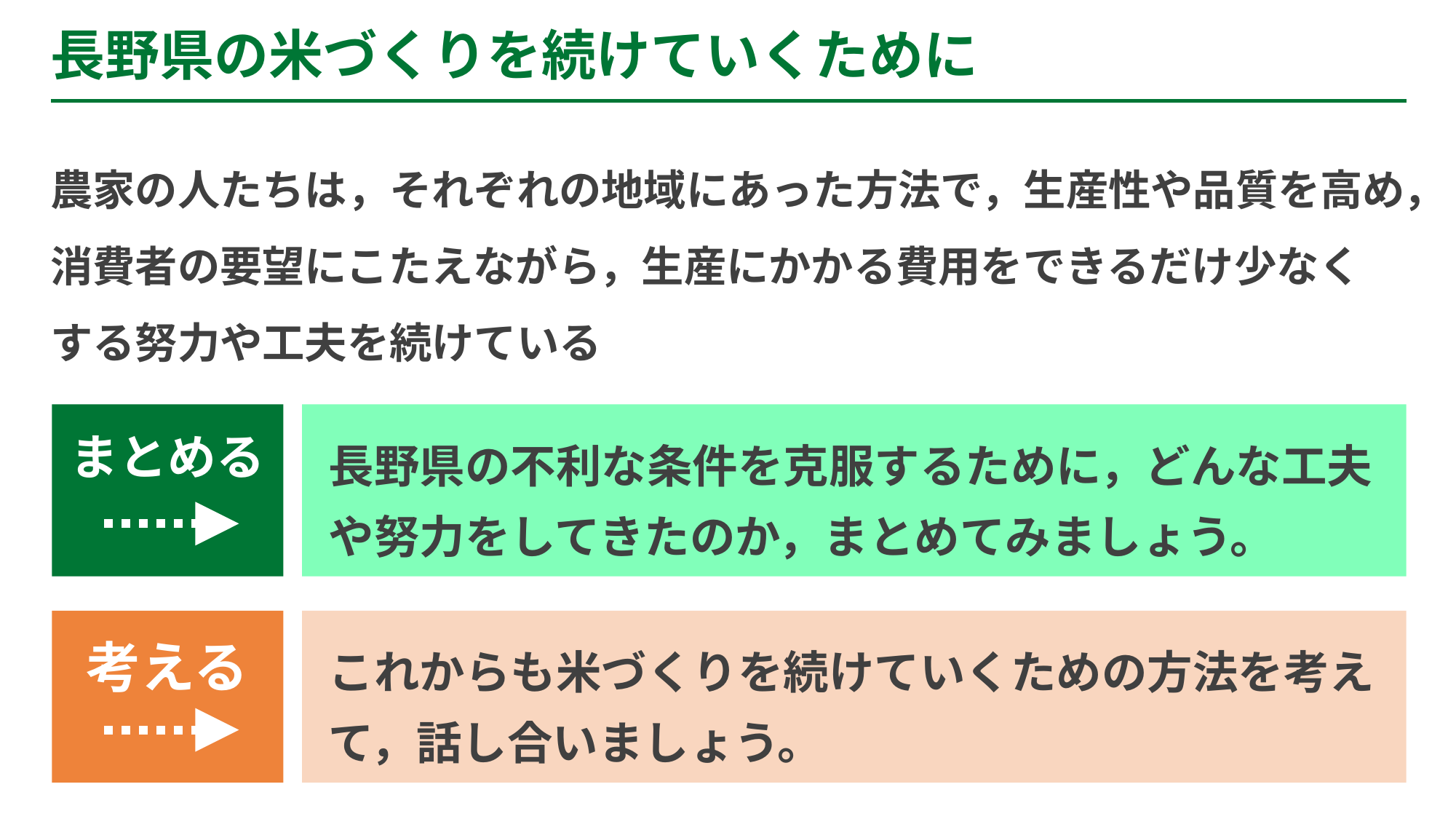

長野県の米づくりを続けていくために
農家の人たちは，それぞれの地域にあった方法で，生産性や品質を高め，消費者の要望にこたえながら，生産にかかる費用をできるだけ少なく　する努力や工夫を続けている

長野県の不利な条件を克服するために，どんな工夫や努力をしてきたのか，まとめてみましょう。
まとめる

これからも米づくりを続けていくための方法を考えて，話し合いましょう。
考える